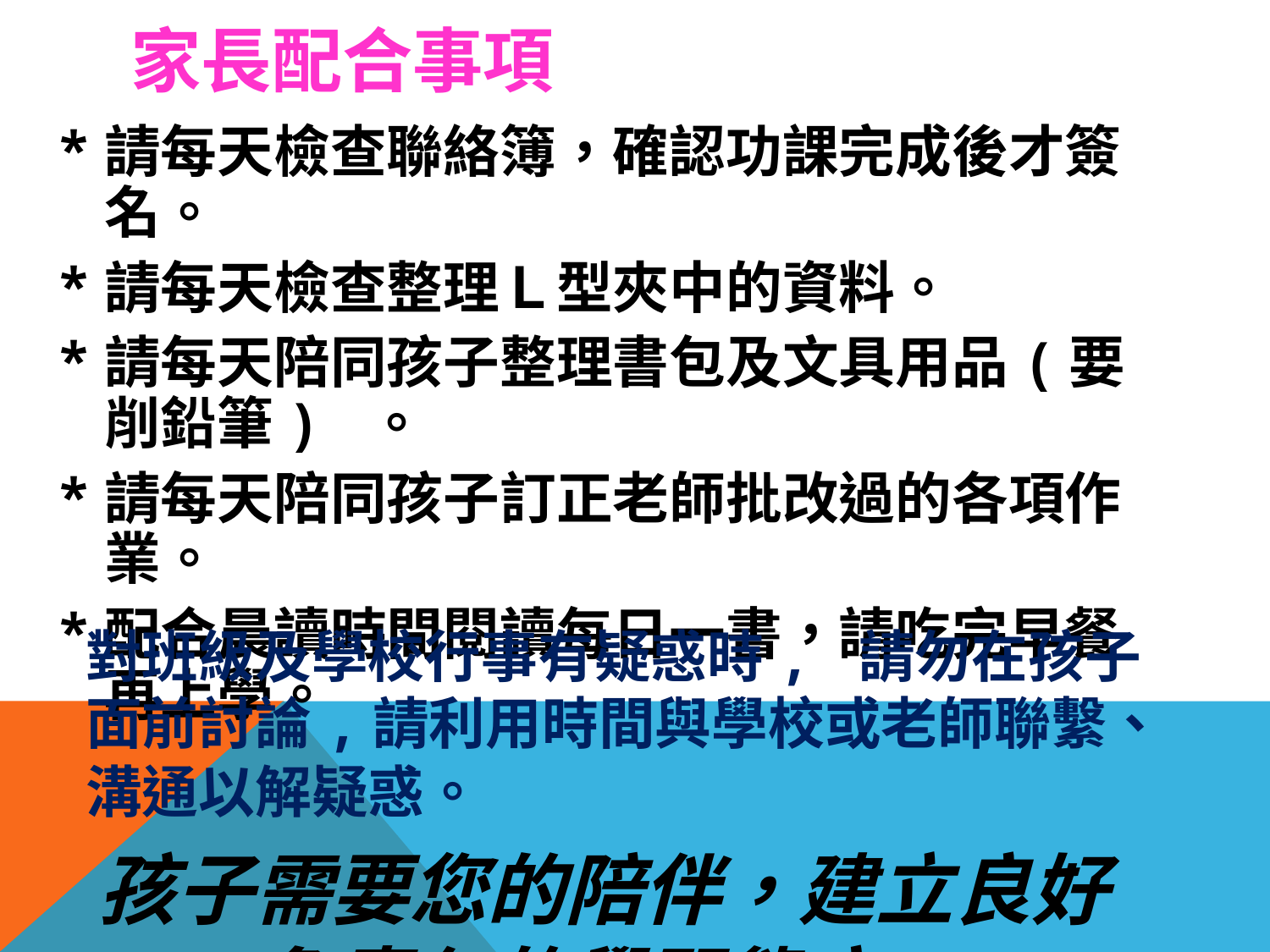

# 家長配合事項
*請每天檢查聯絡簿，確認功課完成後才簽名。
*請每天檢查整理Ｌ型夾中的資料。
*請每天陪同孩子整理書包及文具用品(要削鉛筆) 。
*請每天陪同孩子訂正老師批改過的各項作業。
*配合晨讀時間閱讀每日一書，請吃完早餐再上學。

對班級及學校行事有疑惑時, 請勿在孩子面前討論,請利用時間與學校或老師聯繫、溝通以解疑惑。

孩子需要您的陪伴，建立良好負責任的學習態度。